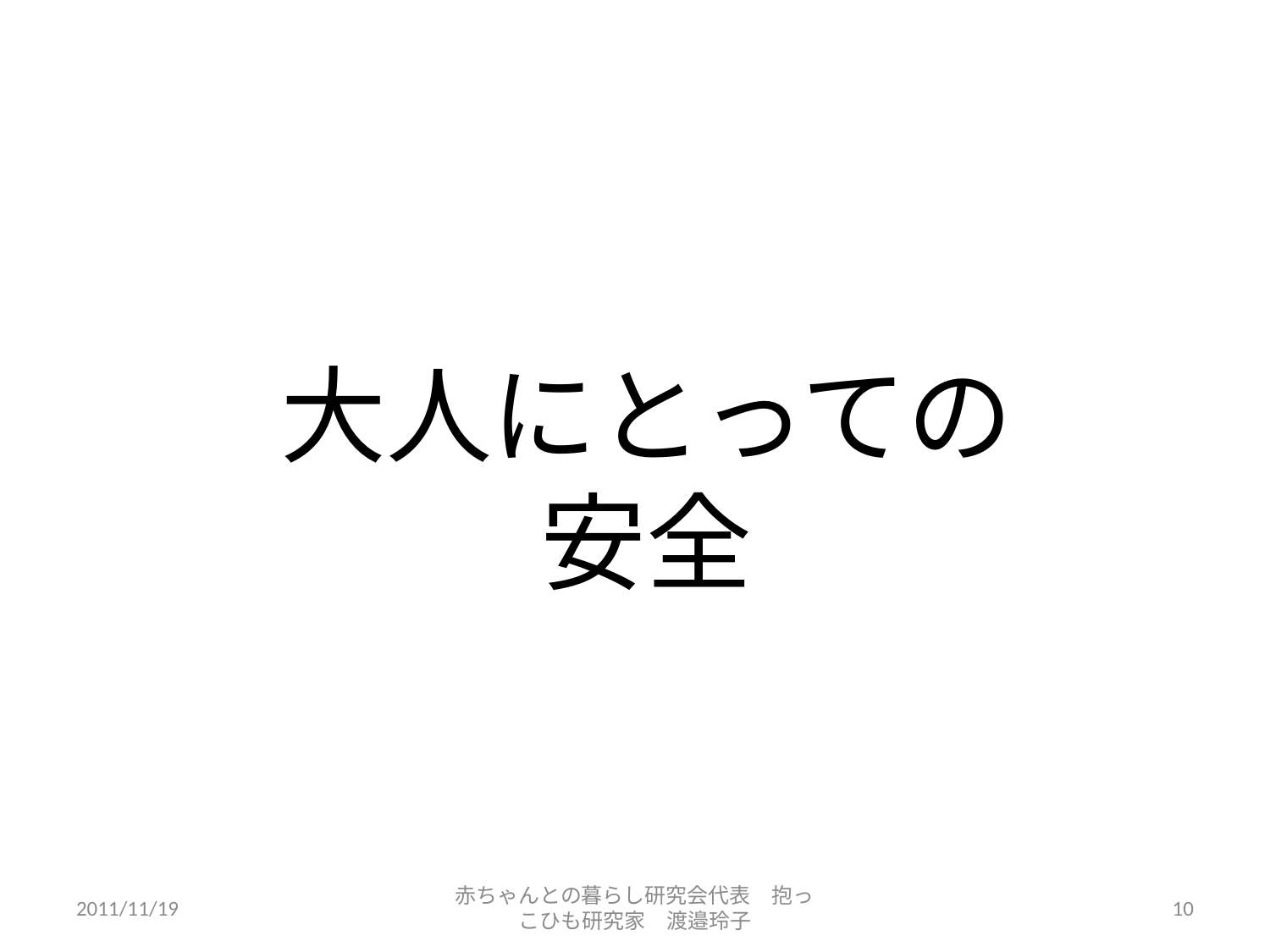

# 大人にとっての 安全
2011/11/19
赤ちゃんとの暮らし研究会代表　抱っこひも研究家　渡邉玲子
10